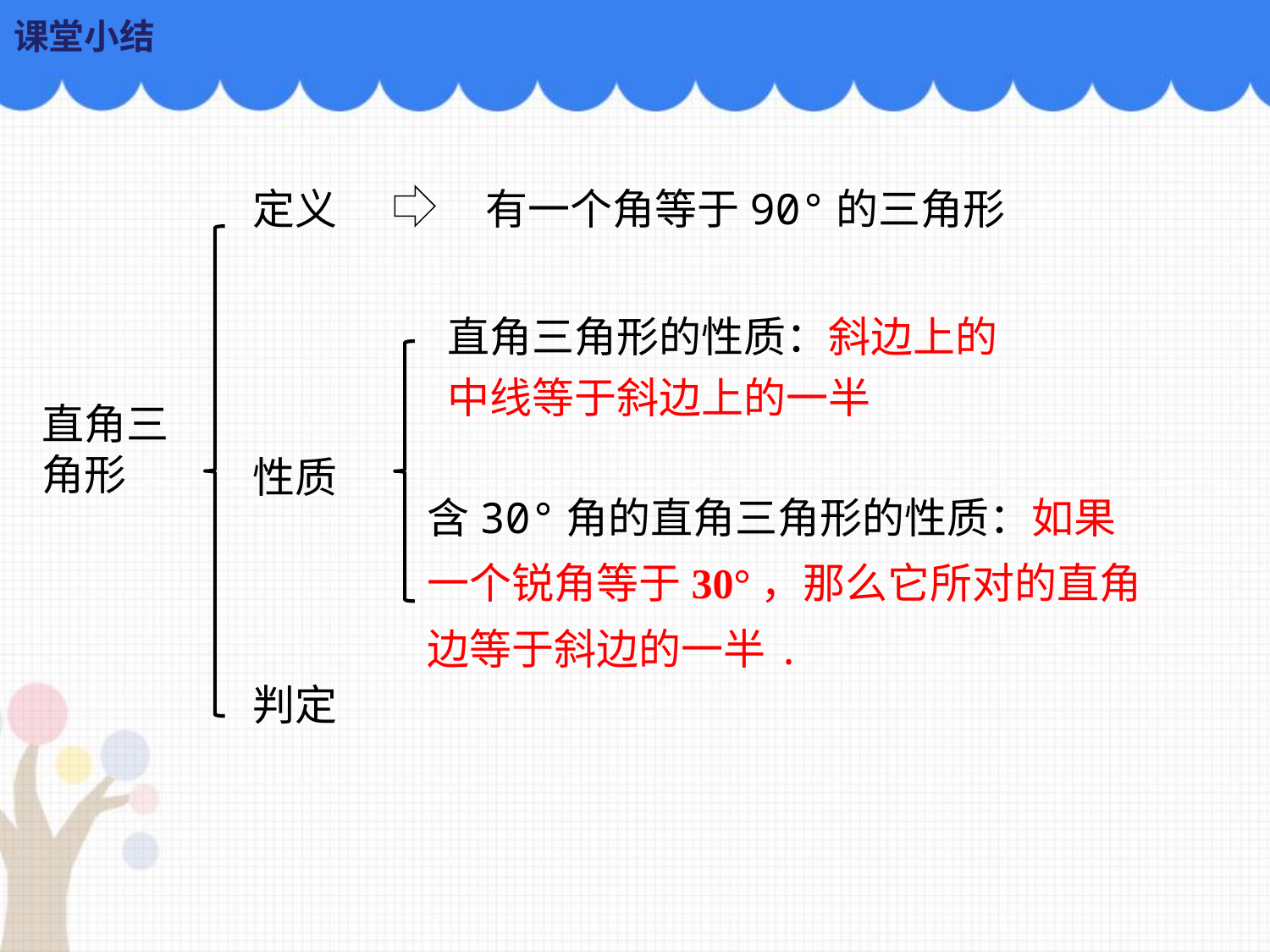

课堂小结
定义
有一个角等于90°的三角形

直角三角形的性质：斜边上的中线等于斜边上的一半

直角三角形
性质
含30°角的直角三角形的性质：如果一个锐角等于30°，那么它所对的直角边等于斜边的一半.
判定